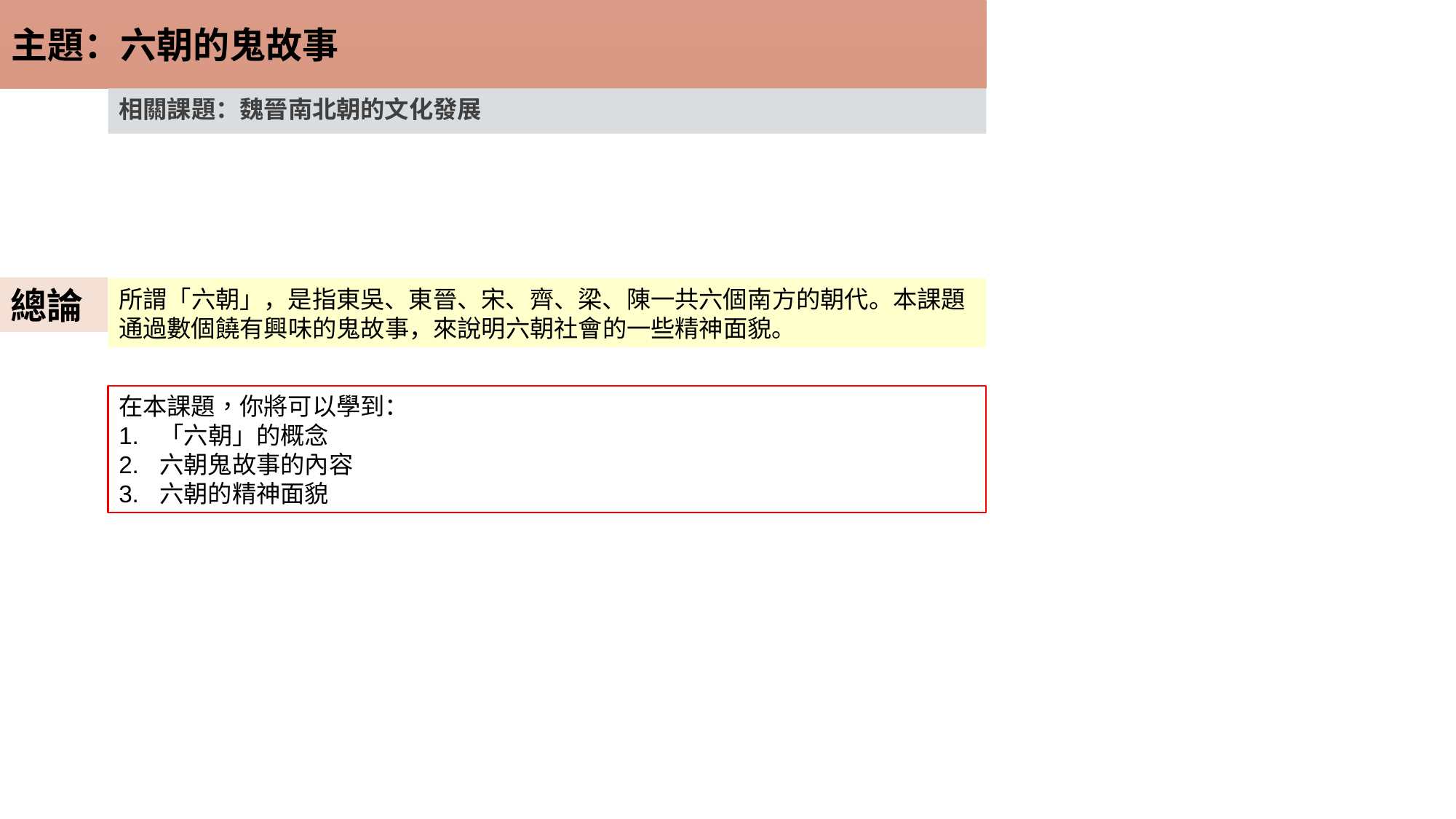

主題：六朝的鬼故事
相關課題：魏晉南北朝的文化發展
總論
所謂「六朝」，是指東吳、東晉、宋、齊、梁、陳一共六個南方的朝代。本課題通過數個饒有興味的鬼故事，來說明六朝社會的一些精神面貌。
在本課題，你將可以學到：
「六朝」的概念
六朝鬼故事的內容
六朝的精神面貌